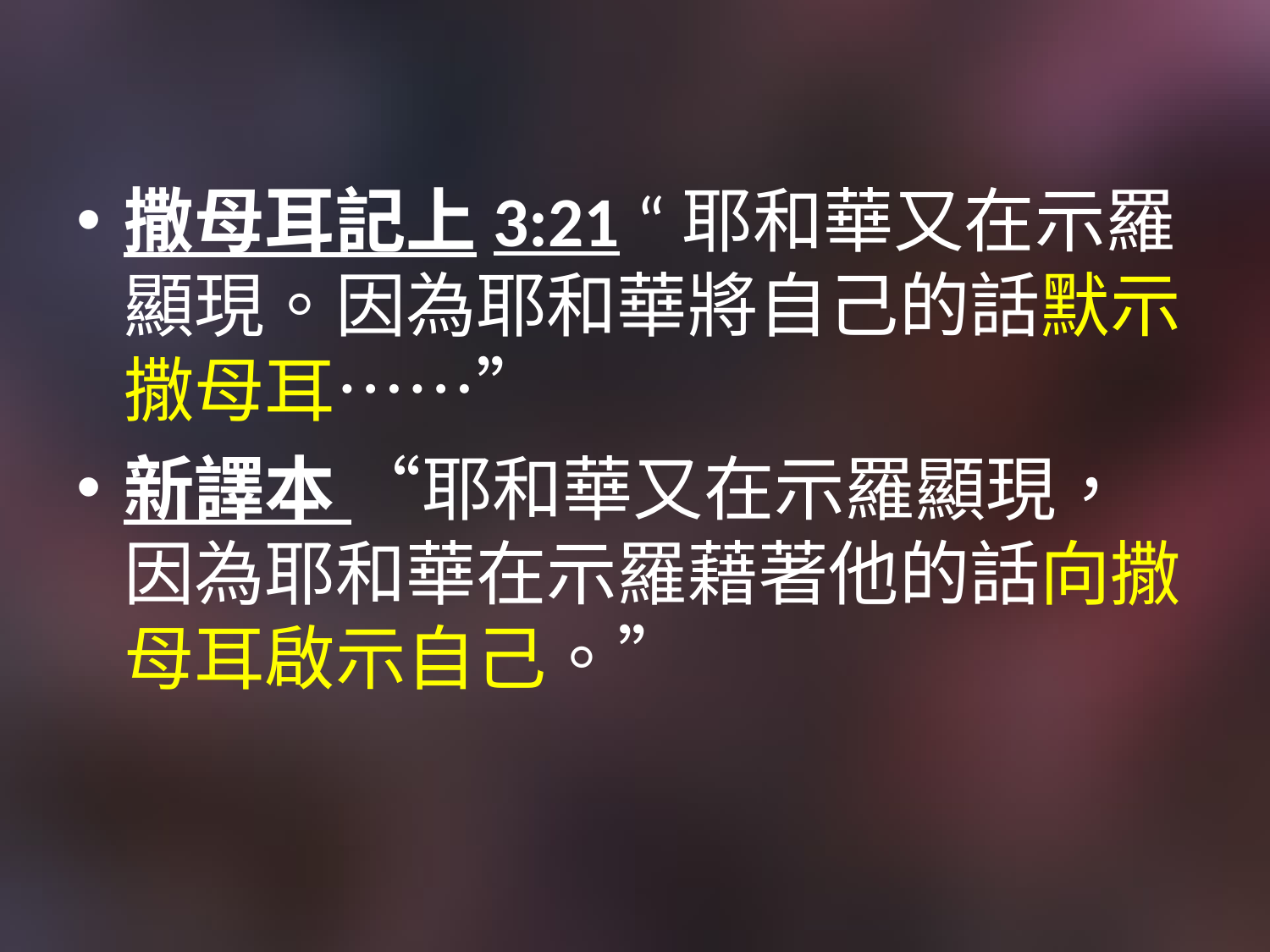

撒母耳記上3:21 “耶和華又在示羅顯現。因為耶和華將自己的話默示撒母耳……”
新譯本 “耶和華又在示羅顯現，因為耶和華在示羅藉著他的話向撒母耳啟示自己。”